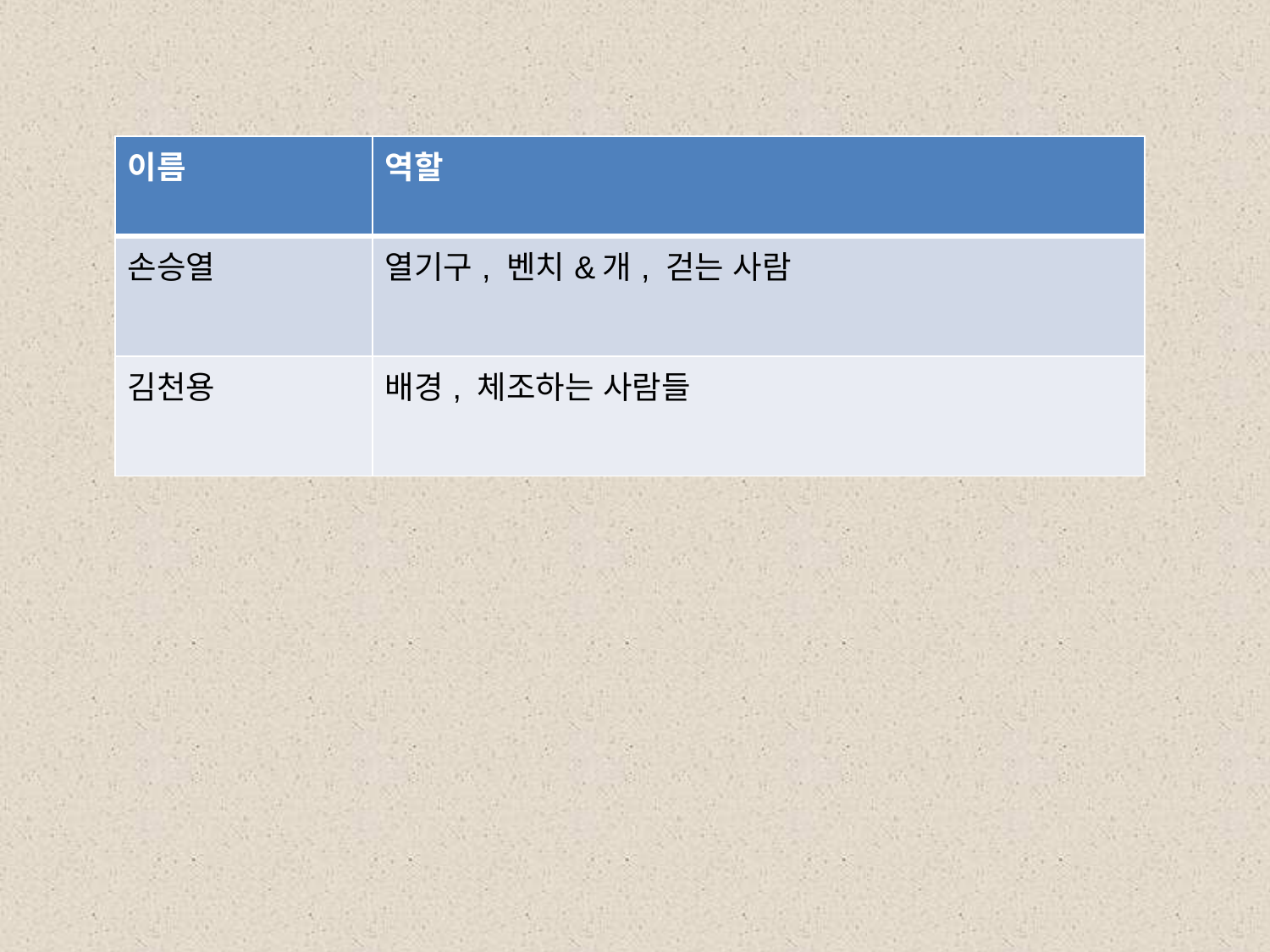

| 이름 | 역할 |
| --- | --- |
| 손승열 | 열기구, 벤치&개, 걷는 사람 |
| 김천용 | 배경, 체조하는 사람들 |